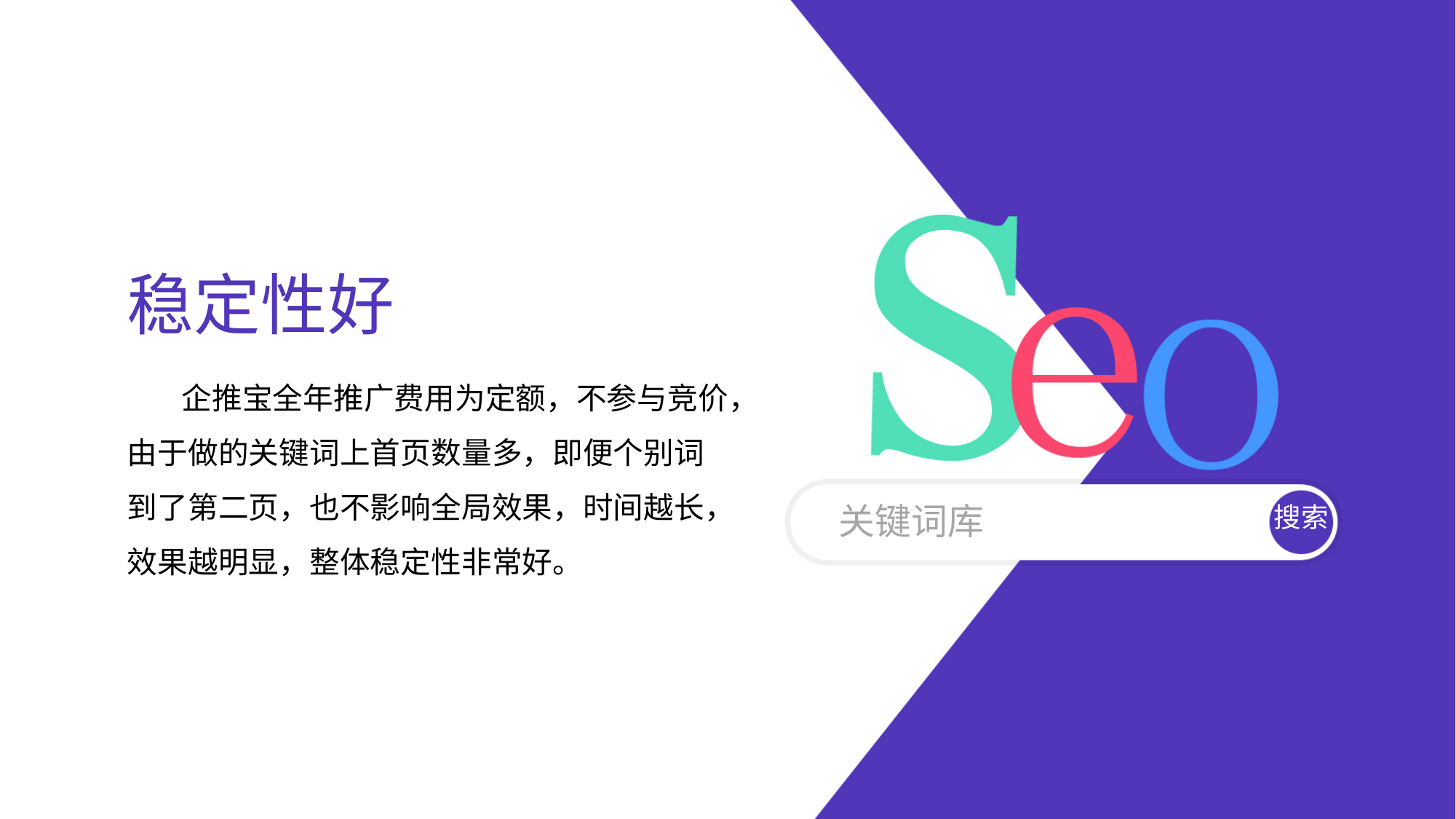

# 稳定性好

       企推宝全年推广费用为定额，不参与竞价，由于做的关键词上首页数量多，即便个别词到了第二页，也不影响全局效果，时间越长，效果越明显，整体稳定性非常好。
关键词库
搜索